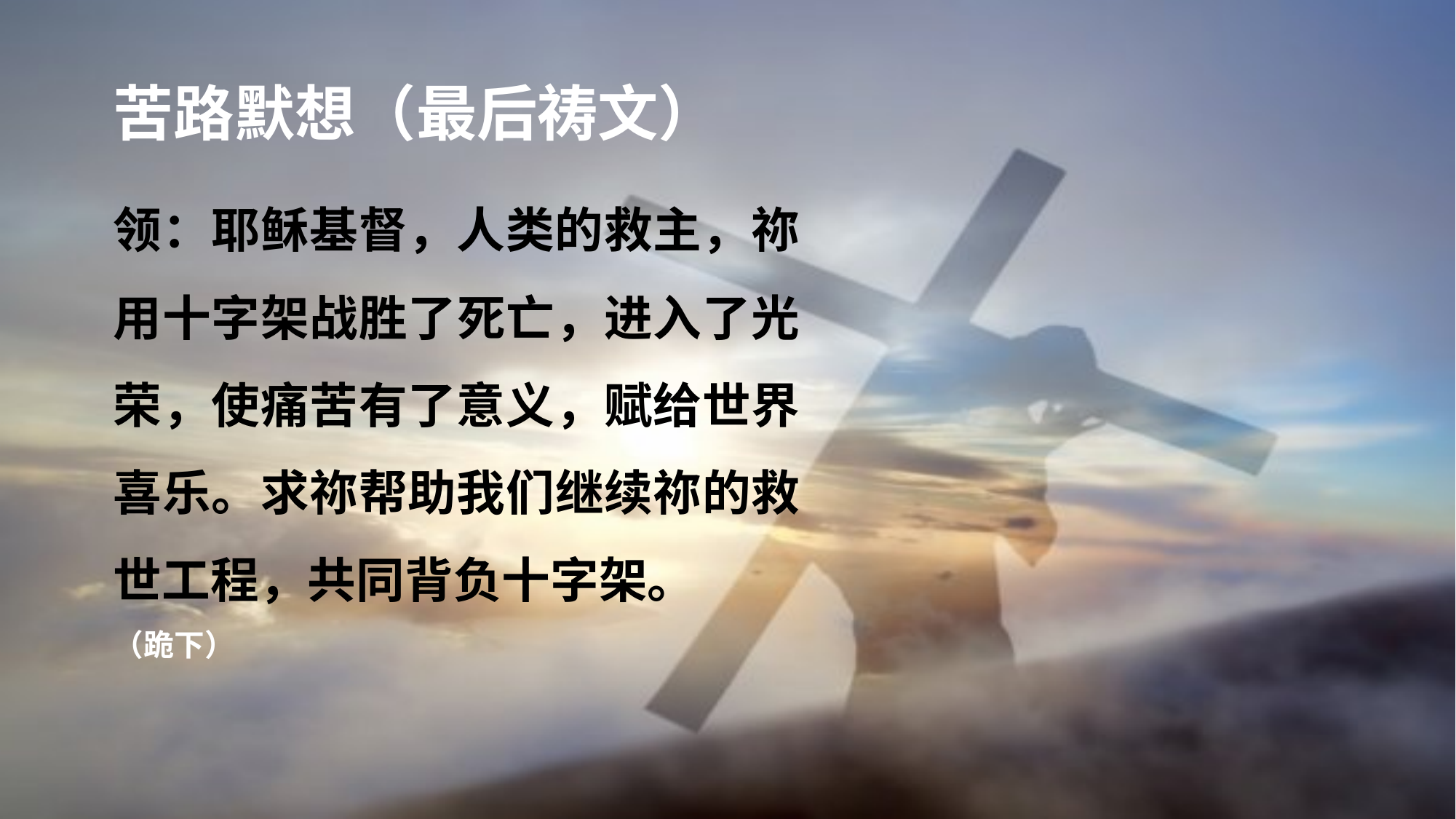

# 苦路默想（最后祷文）
领：耶稣基督，人类的救主，祢用十字架战胜了死亡，进入了光荣，使痛苦有了意义，赋给世界喜乐。求祢帮助我们继续祢的救世工程，共同背负十字架。
（跪下）